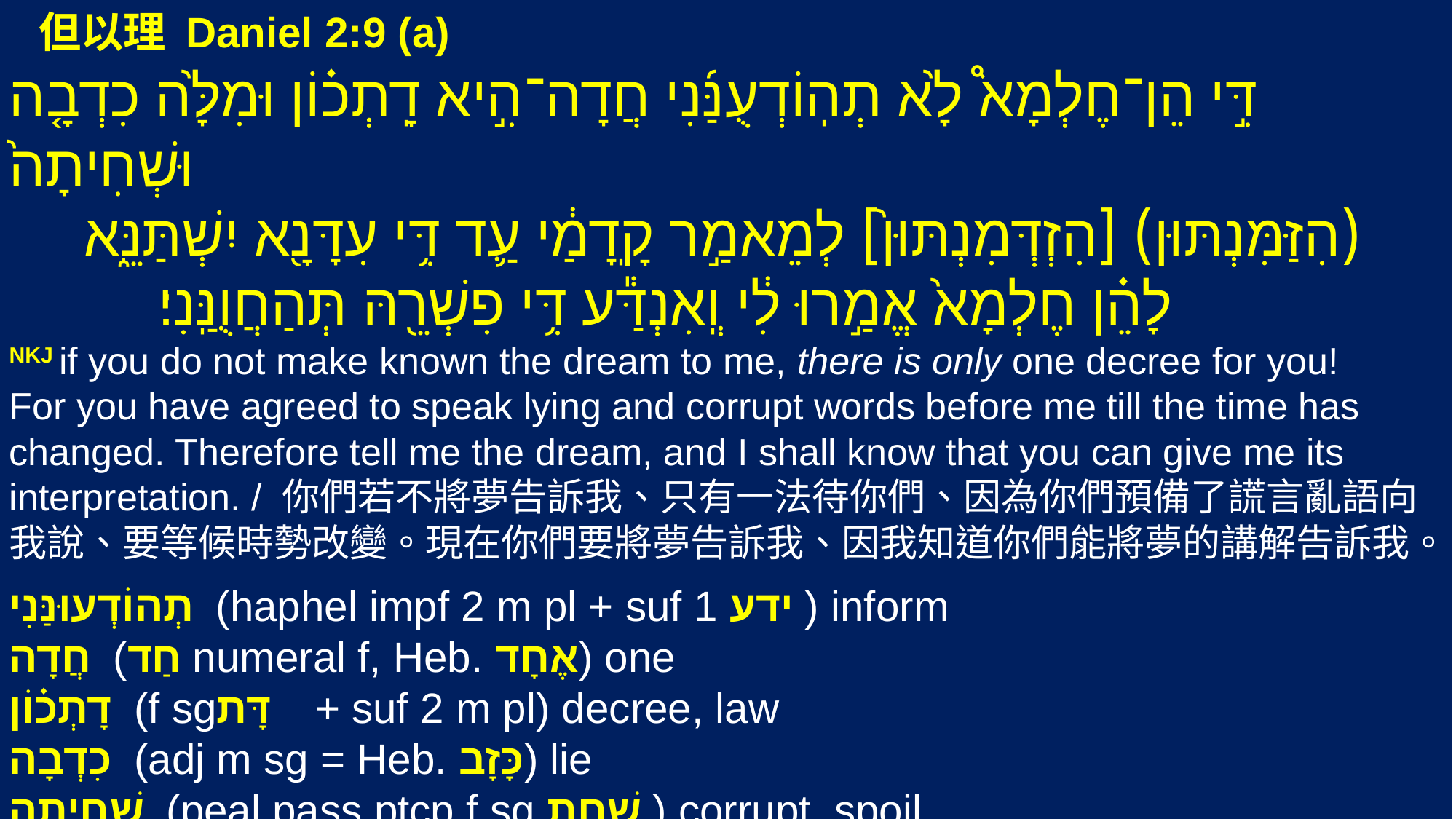

但以理 Daniel 2:9 (a)
‎‎דִּ֣י הֵן־חֶלְמָא֩ לָ֙א תְהֽוֹדְעֻנַּ֜נִי חֲדָה־הִ֣יא דָֽתְכ֗וֹן וּמִלָּ֙ה כִדְבָ֤ה וּשְׁחִיתָה֙
(הִזַּמִּנְתּוּן) [הִזְדְּמִנְתּוּן֙] לְמֵאמַ֣ר קָֽדָמַ֔י עַ֛ד דִּ֥י עִדָּנָ֖א יִשְׁתַּנֵּ֑א
 לָהֵ֗ן חֶלְמָא֙ אֱמַ֣רוּ לִ֔י וְֽאִנְדַּ֕ע דִּ֥י פִשְׁרֵ֖הּ תְּהַחֲוֻנַּֽנִי׃
NKJ if you do not make known the dream to me, there is only one decree for you!
For you have agreed to speak lying and corrupt words before me till the time has changed. Therefore tell me the dream, and I shall know that you can give me its interpretation. / 你們若不將夢告訴我、只有一法待你們、因為你們預備了謊言亂語向我說、要等候時勢改變。現在你們要將夢告訴我、因我知道你們能將夢的講解告訴我。
‎
תְהוֹדְעוּנַּנִי  (haphel impf 2 m pl + suf 1 ידע ) inform
חֲדָה  (חַד numeral f, Heb. אֶחָד) one
דָתְכ֗וֹן  (f sgדָּת    + suf 2 m pl) decree, law
כִדְבָה  (adj m sg = Heb. כָּזָב) lie
שְׁחִיתָה  (peal pass ptcp f sg שׁחת ) corrupt, spoil